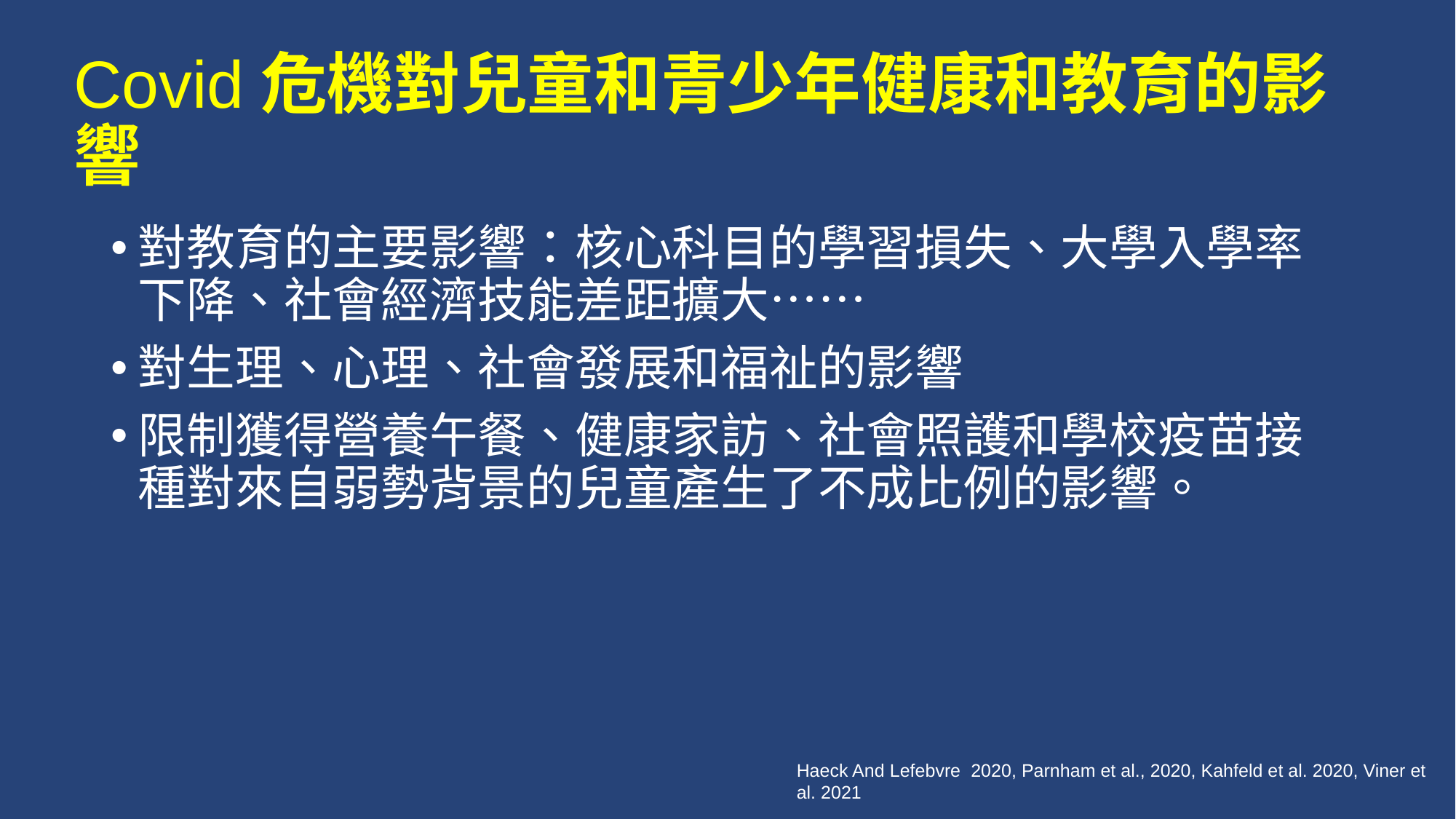

# Covid危機對兒童和青少年健康和教育的影響
對教育的主要影響：核心科目的學習損失、大學入學率下降、社會經濟技能差距擴大……
對生理、心理、社會發展和福祉的影響
限制獲得營養午餐、健康家訪、社會照護和學校疫苗接種對來自弱勢背景的兒童產生了不成比例的影響。
Haeck And Lefebvre  2020, Parnham et al., 2020, Kahfeld et al. 2020, Viner et al. 2021